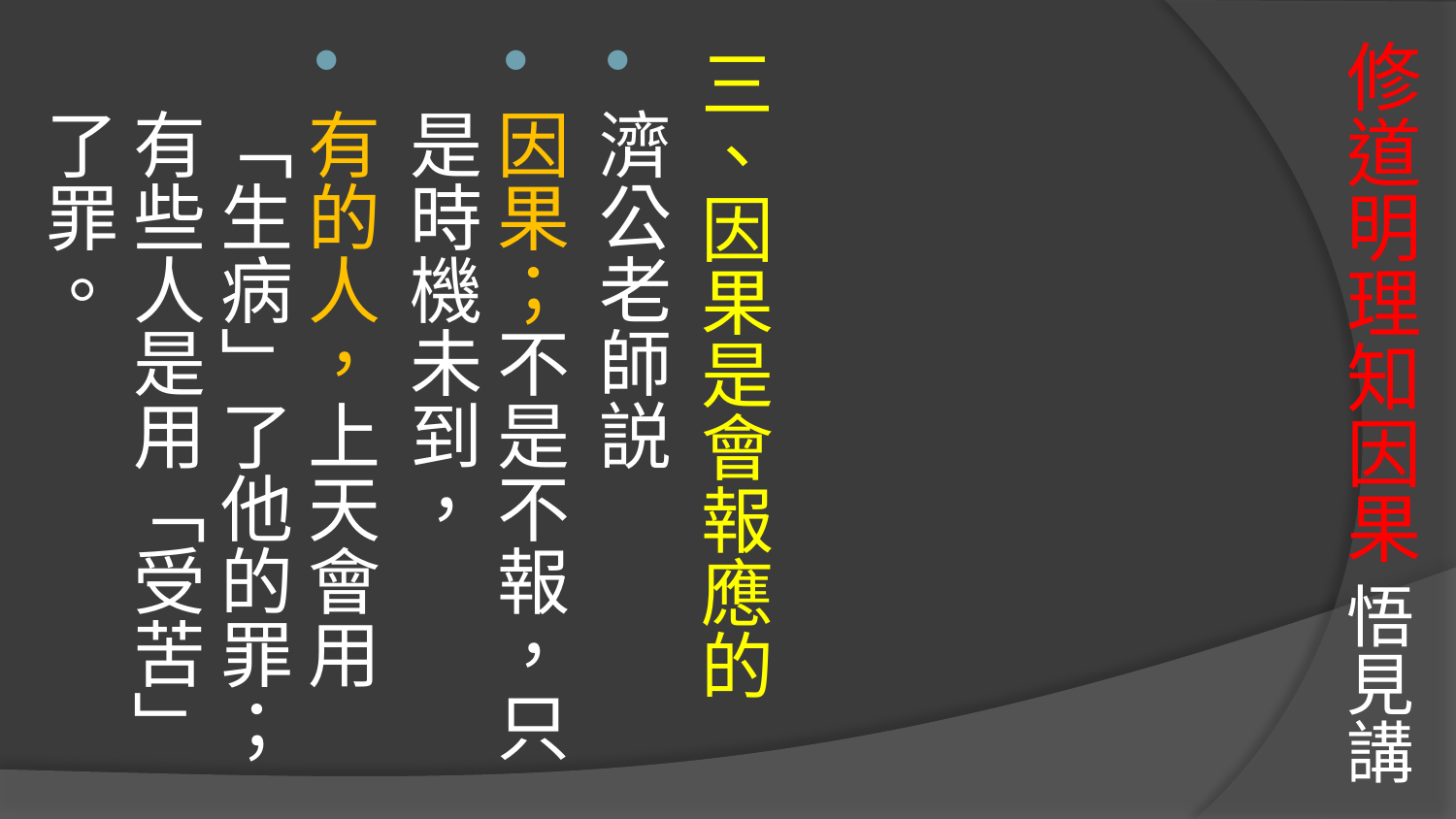

三、因果是會報應的
濟公老師説
因果；不是不報，只是時機未到，
有的人，上天會用「生病」了他的罪；有些人是用「受苦」了罪。
# 修道明理知因果 悟見講